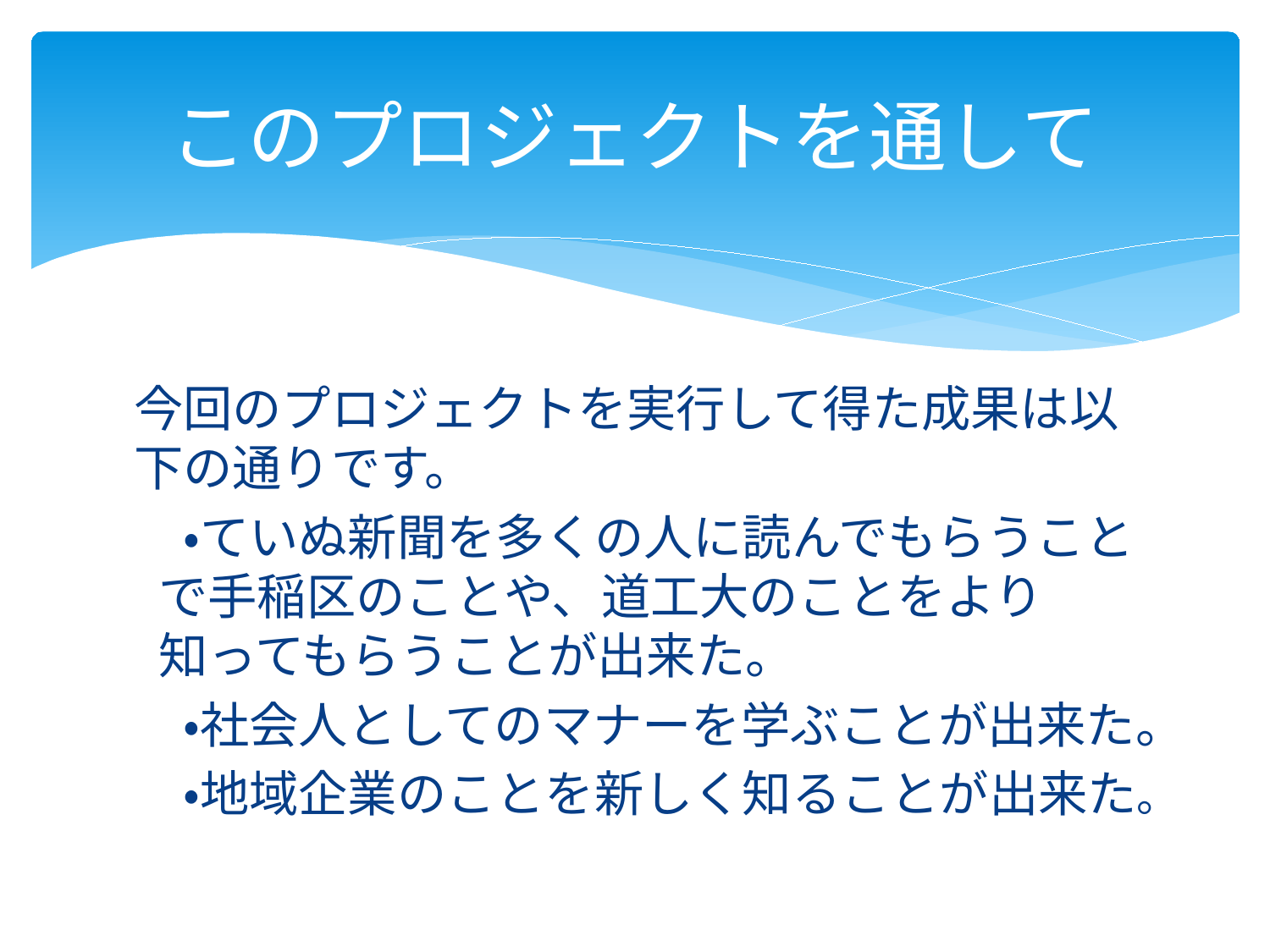

# このプロジェクトを通して
今回のプロジェクトを実行して得た成果は以下の通りです。
　・ていぬ新聞を多くの人に読んでもらうことで手稲区のことや、道工大のことをより知ってもらうことが出来た。
　・社会人としてのマナーを学ぶことが出来た。
　・地域企業のことを新しく知ることが出来た。